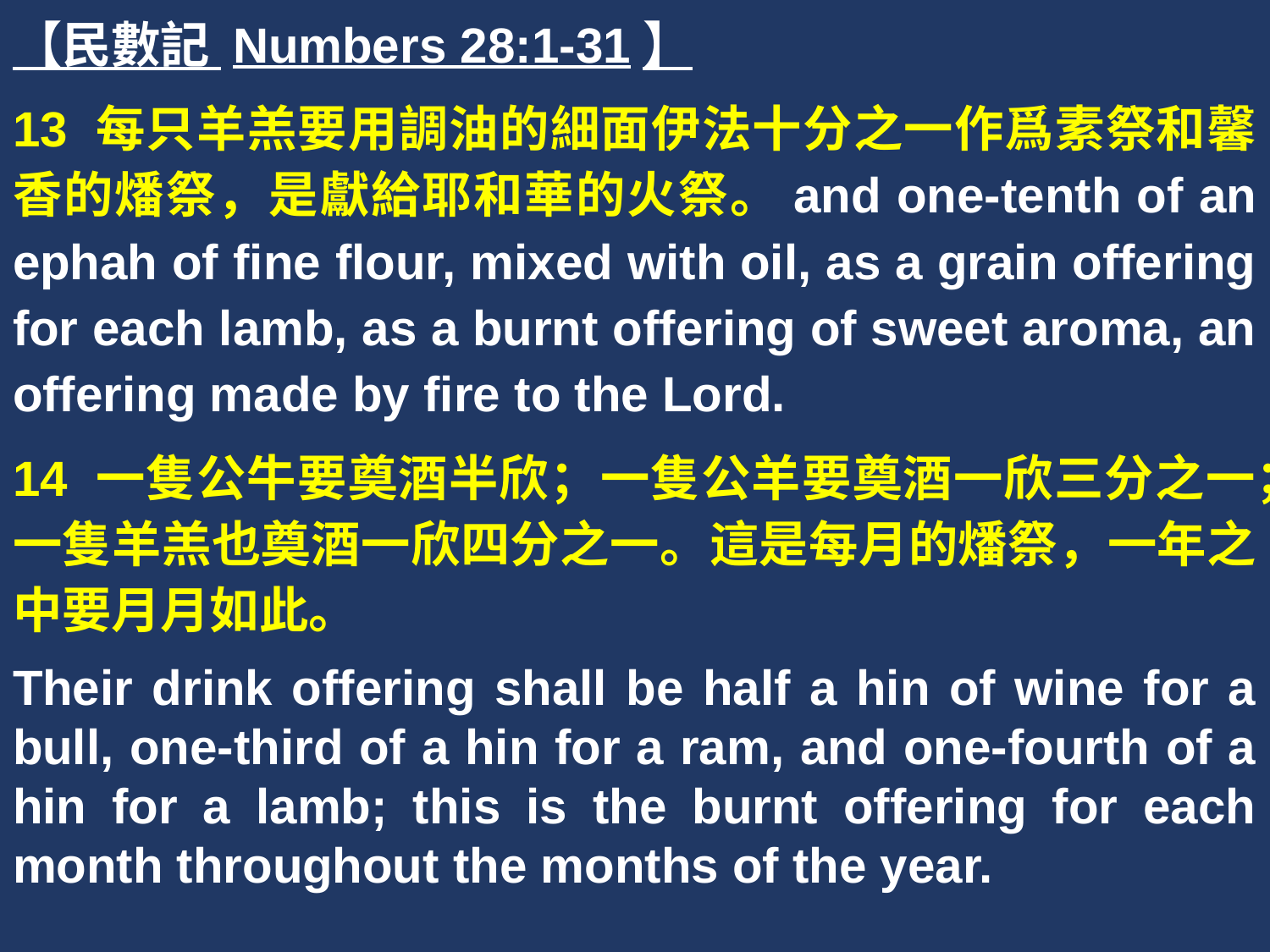

【民數記 Numbers 28:1-31】
13 每只羊羔要用調油的細面伊法十分之一作爲素祭和馨香的燔祭，是獻給耶和華的火祭。and one-tenth of an ephah of fine flour, mixed with oil, as a grain offering for each lamb, as a burnt offering of sweet aroma, an offering made by fire to the Lord.
14 一隻公牛要奠酒半欣；一隻公羊要奠酒一欣三分之一；一隻羊羔也奠酒一欣四分之一。這是每月的燔祭，一年之中要月月如此。
Their drink offering shall be half a hin of wine for a bull, one-third of a hin for a ram, and one-fourth of a hin for a lamb; this is the burnt offering for each month throughout the months of the year.